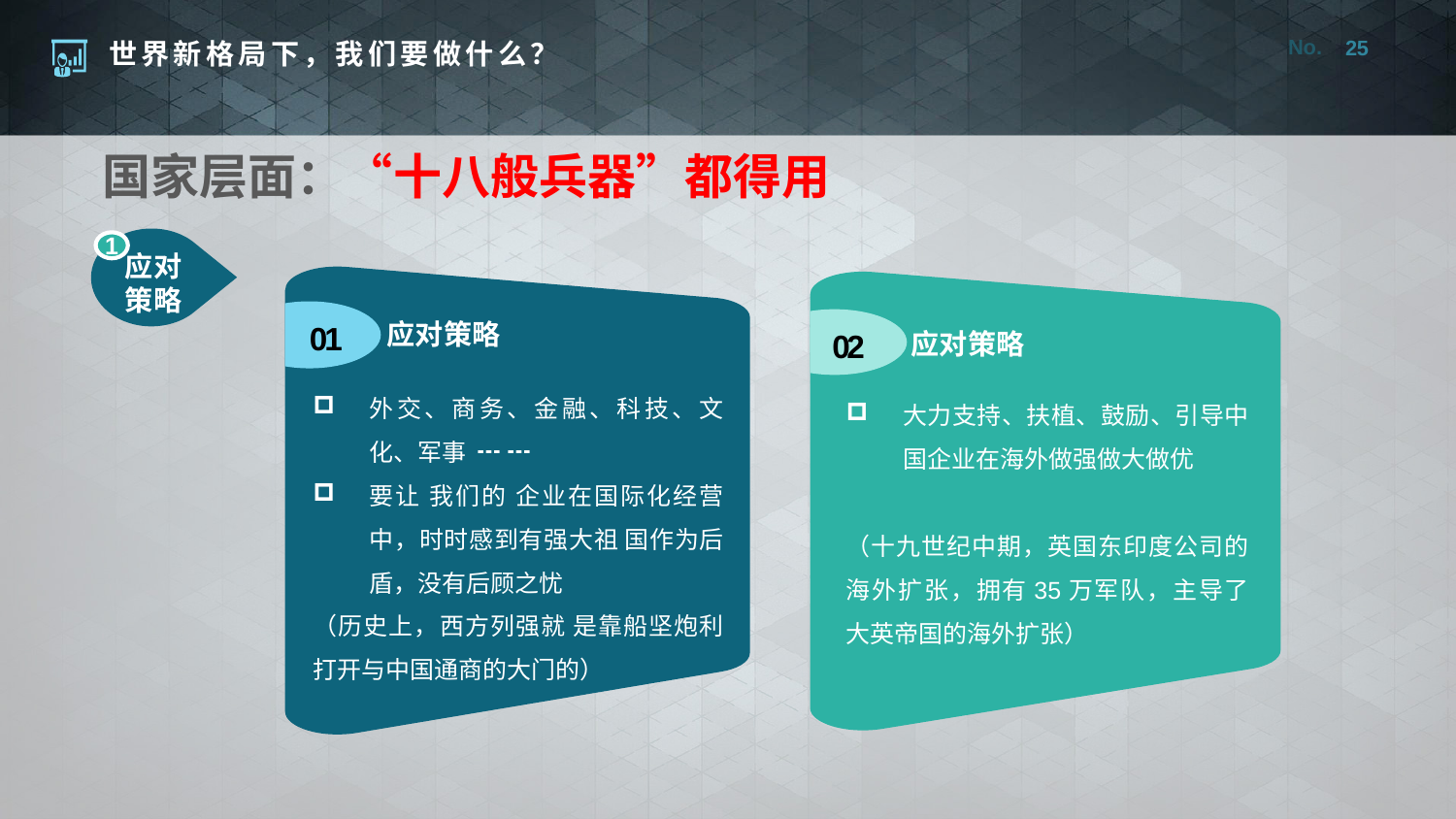

25
国家层面：“十八般兵器”都得用

1
应对
策略

应对策略
01
外交、商务、金融、科技、文化、军事  ┅ ┅
要让 我们的 企业在国际化经营中，时时感到有强大祖 国作为后盾，没有后顾之忧
（历史上，西方列强就 是靠船坚炮利打开与中国通商的大门的）

应对策略
02
大力支持、扶植、鼓励、引导中国企业在海外做强做大做优

（十九世纪中期，英国东印度公司的海外扩张，拥有35万军队，主导了大英帝国的海外扩张）